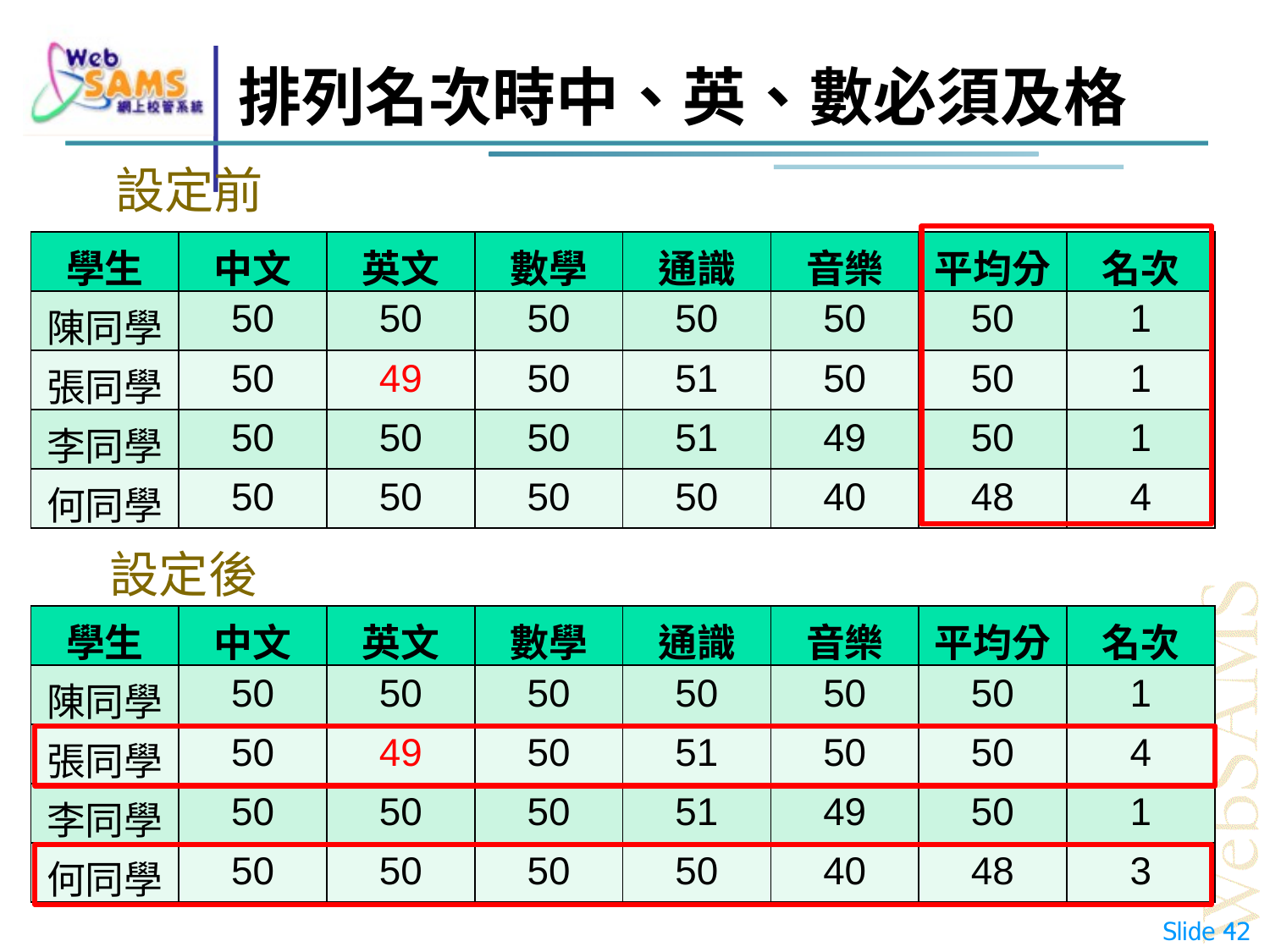

# 排列名次時中、英、數必須及格
設定前

| 學生 | 中文 | 英文 | 數學 | 通識 | 音樂 | 平均分 | 名次 |
| --- | --- | --- | --- | --- | --- | --- | --- |
| 陳同學 | 50 | 50 | 50 | 50 | 50 | 50 | 1 |
| 張同學 | 50 | 49 | 50 | 51 | 50 | 50 | 1 |
| 李同學 | 50 | 50 | 50 | 51 | 49 | 50 | 1 |
| 何同學 | 50 | 50 | 50 | 50 | 40 | 48 | 4 |
設定後
| 學生 | 中文 | 英文 | 數學 | 通識 | 音樂 | 平均分 | 名次 |
| --- | --- | --- | --- | --- | --- | --- | --- |
| 陳同學 | 50 | 50 | 50 | 50 | 50 | 50 | 1 |
| 張同學 | 50 | 49 | 50 | 51 | 50 | 50 | 4 |
| 李同學 | 50 | 50 | 50 | 51 | 49 | 50 | 1 |
| 何同學 | 50 | 50 | 50 | 50 | 40 | 48 | 3 |